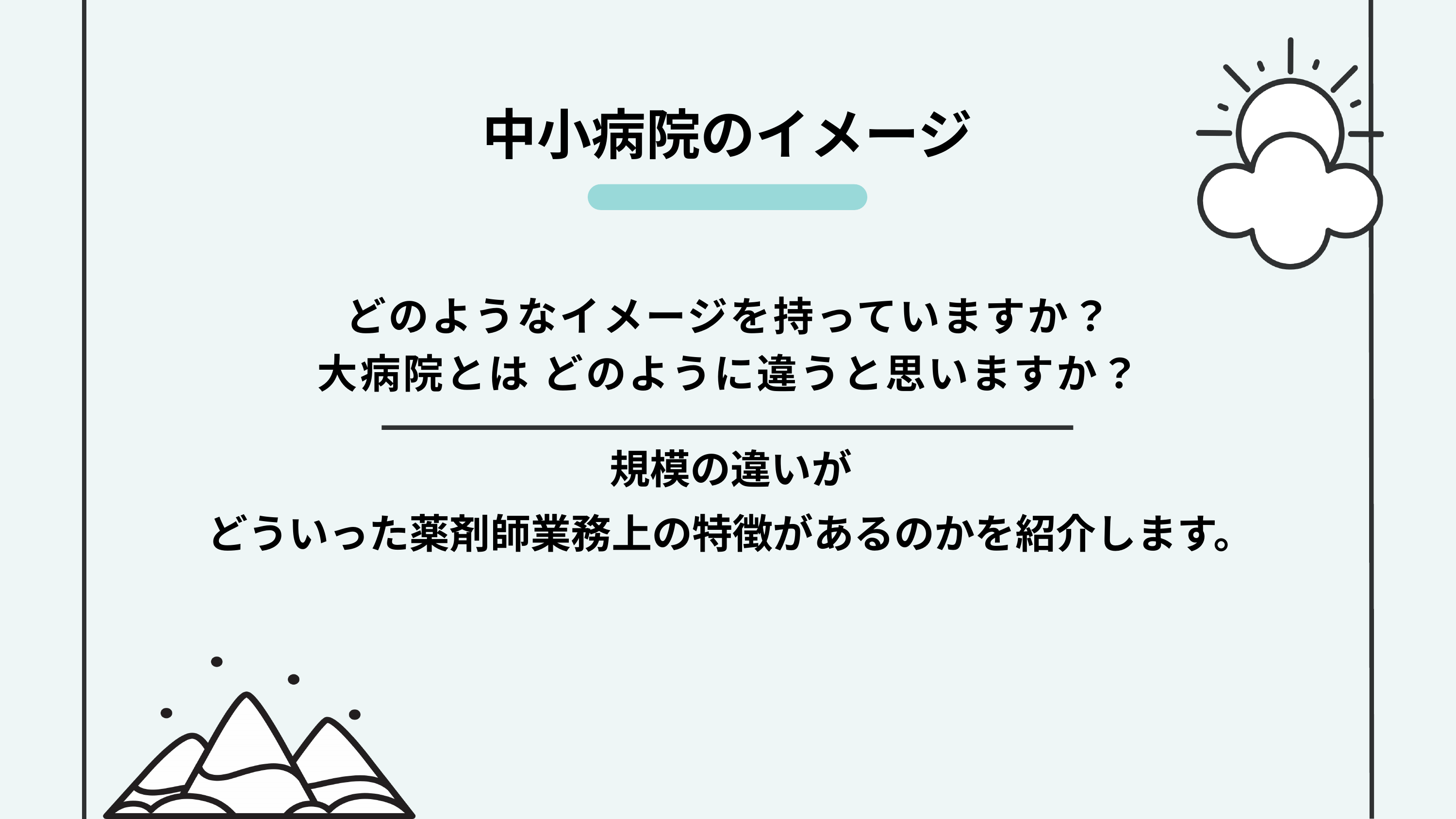

中小病院のイメージ

どのようなイメージを持っていますか？
大病院とは どのように違うと思いますか？

規模の違いが

どういった薬剤師業務上の特徴があるのかを紹介します。